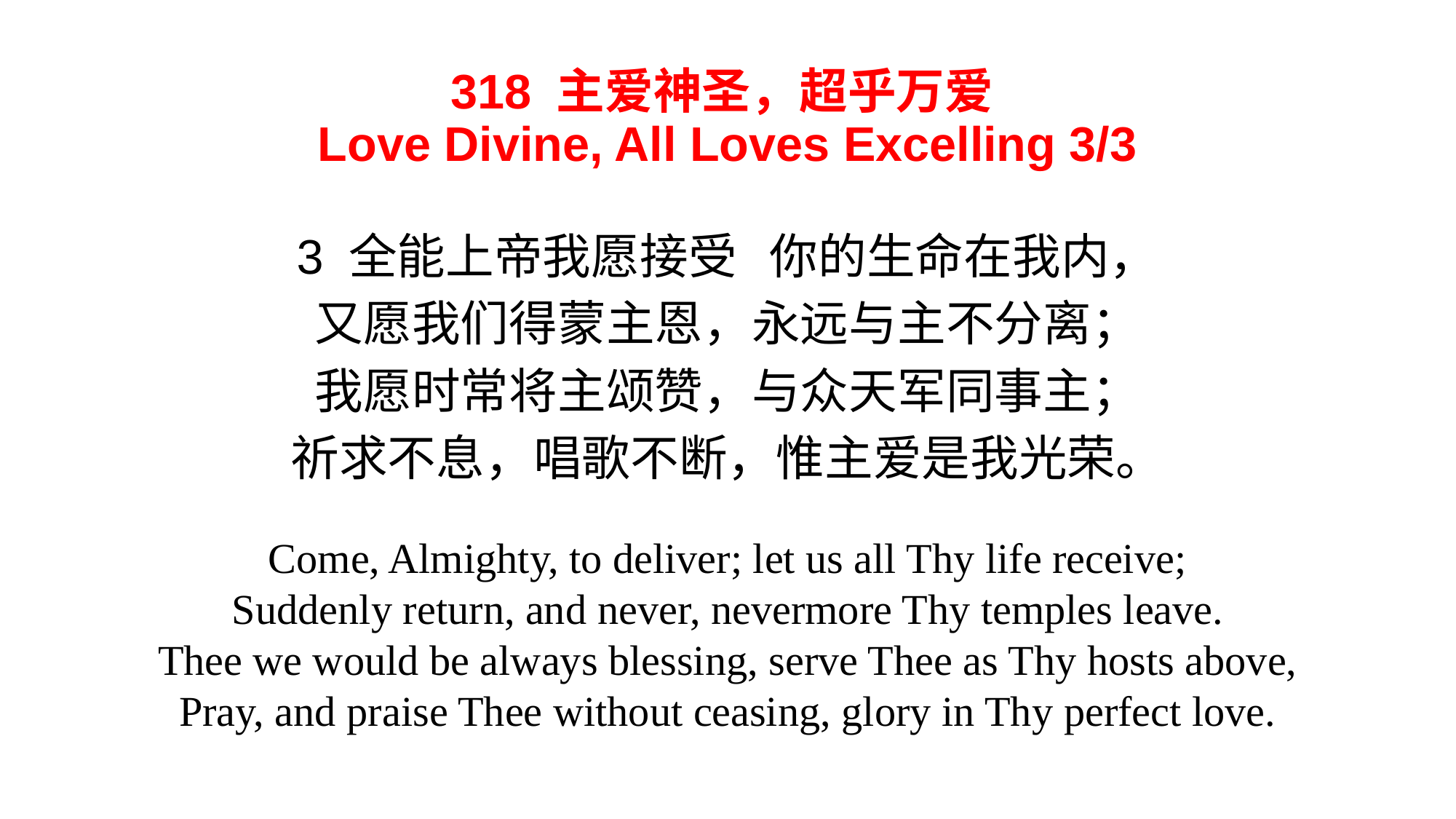

# 318 主爱神圣，超乎万爱 Love Divine, All Loves Excelling 3/3
3 全能上帝我愿接受   你的生命在我内，
又愿我们得蒙主恩，永远与主不分离；
我愿时常将主颂赞，与众天军同事主；
祈求不息，唱歌不断，惟主爱是我光荣。

Come, Almighty, to deliver; let us all Thy life receive;
Suddenly return, and never, nevermore Thy temples leave.
Thee we would be always blessing, serve Thee as Thy hosts above,
Pray, and praise Thee without ceasing, glory in Thy perfect love.